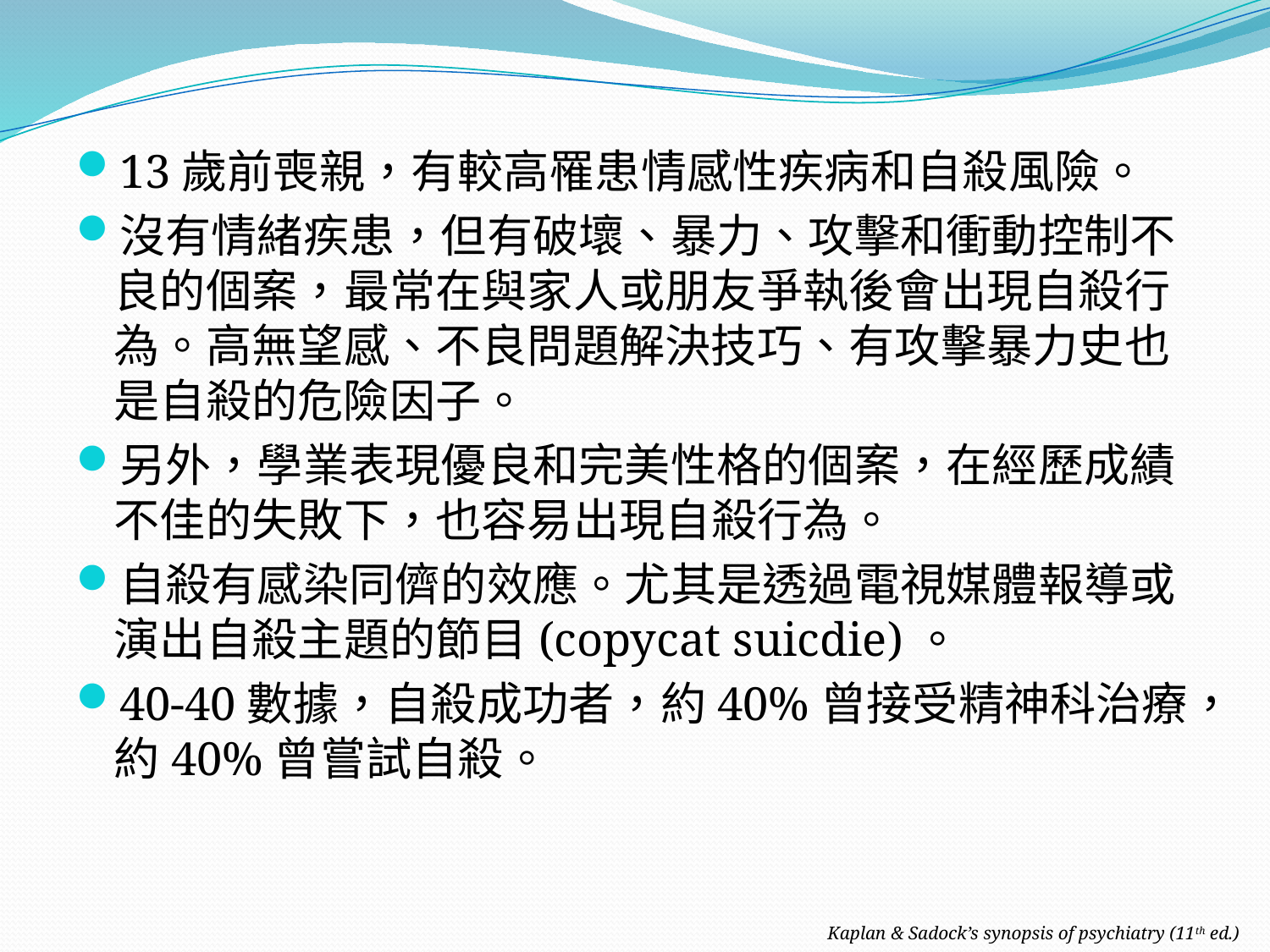

13歲前喪親，有較高罹患情感性疾病和自殺風險。
沒有情緒疾患，但有破壞、暴力、攻擊和衝動控制不良的個案，最常在與家人或朋友爭執後會出現自殺行為。高無望感、不良問題解決技巧、有攻擊暴力史也是自殺的危險因子。
另外，學業表現優良和完美性格的個案，在經歷成績不佳的失敗下，也容易出現自殺行為。
自殺有感染同儕的效應。尤其是透過電視媒體報導或演出自殺主題的節目(copycat suicdie)。
40-40數據，自殺成功者，約40%曾接受精神科治療，約40%曾嘗試自殺。
Kaplan & Sadock’s synopsis of psychiatry (11th ed.)